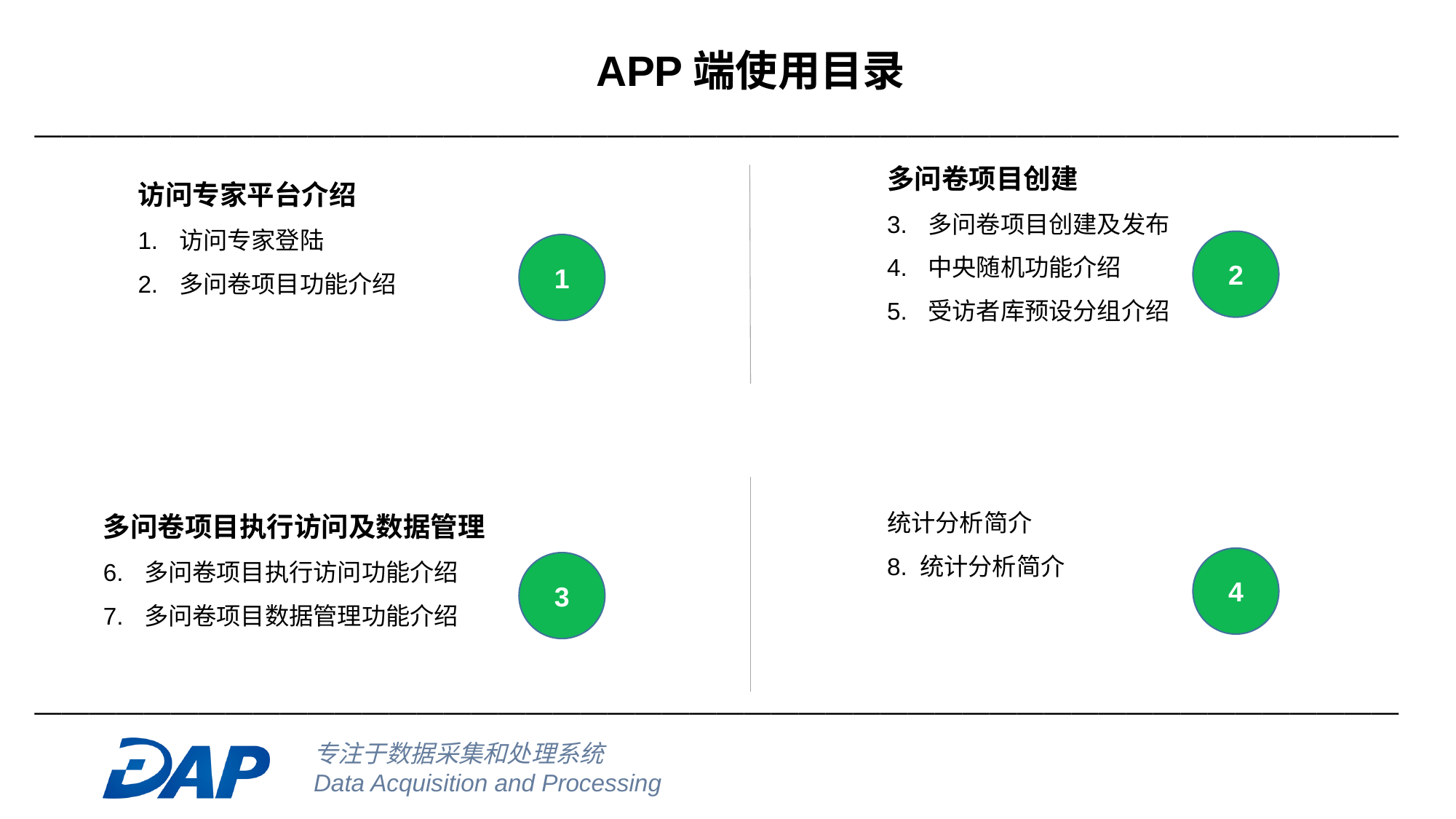

APP端使用目录
访问专家平台介绍
访问专家登陆
多问卷项目功能介绍
多问卷项目创建
多问卷项目创建及发布
中央随机功能介绍
受访者库预设分组介绍

2
1
多问卷项目执行访问及数据管理
多问卷项目执行访问功能介绍
多问卷项目数据管理功能介绍

统计分析简介
8. 统计分析简介
4
3